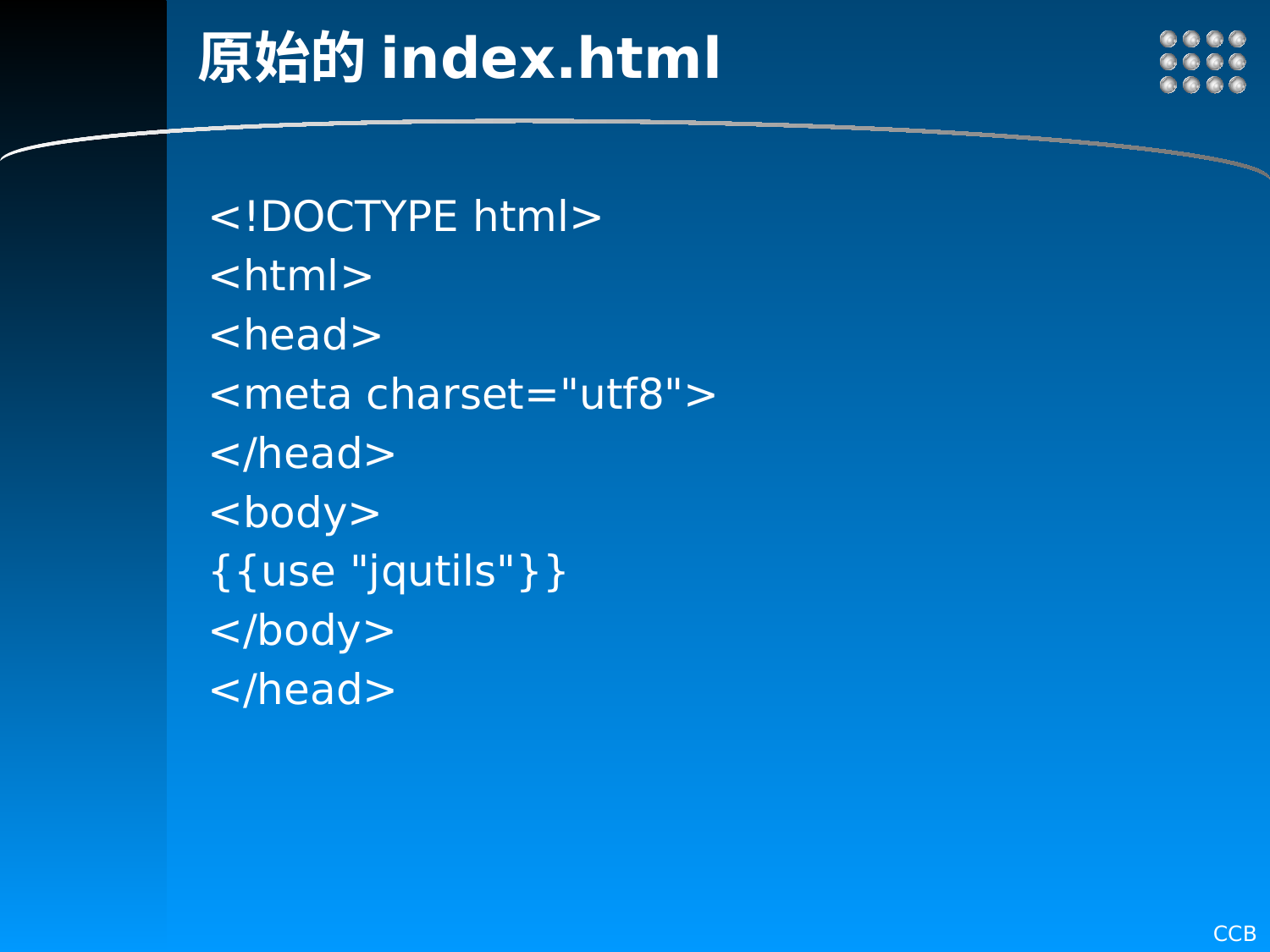

# 原始的index.html
<!DOCTYPE html>
<html>
<head>
<meta charset="utf8">
</head>
<body>
{{use "jqutils"}}
</body>
</head>